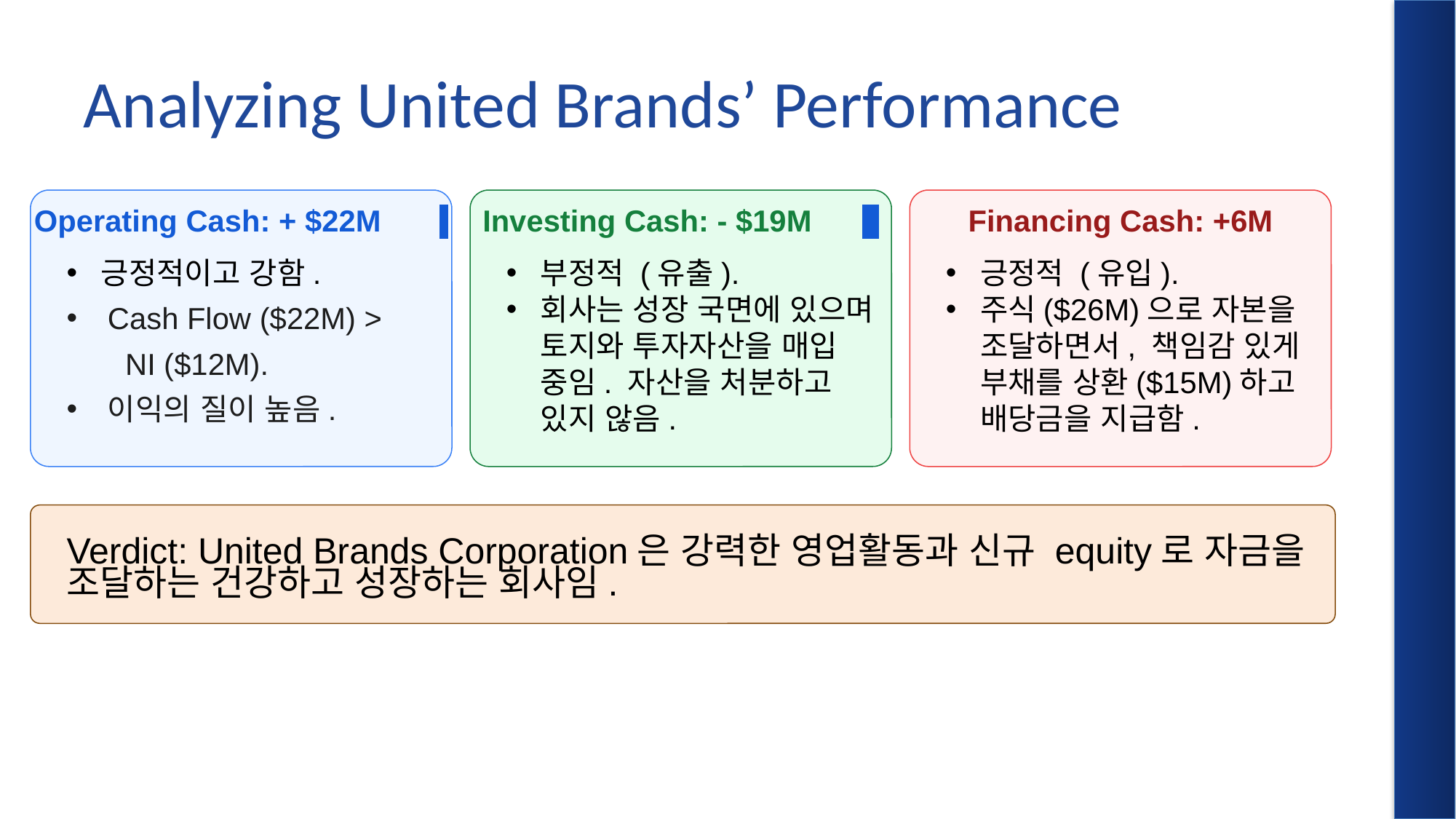

# Analyzing United Brands’ Performance

Operating Cash: + $22M
Investing Cash: - $19M
Financing Cash: +6M
긍정적이고 강함.
Cash Flow ($22M) >
       NI ($12M).
이익의 질이 높음.

부정적 (유출).
회사는 성장 국면에 있으며 토지와 투자자산을 매입 중임. 자산을 처분하고 있지 않음.
긍정적 (유입).
주식($26M)으로 자본을 조달하면서, 책임감 있게 부채를 상환($15M)하고 배당금을 지급함.

Verdict: United Brands Corporation은 강력한 영업활동과 신규 equity로 자금을 조달하는 건강하고 성장하는 회사임.